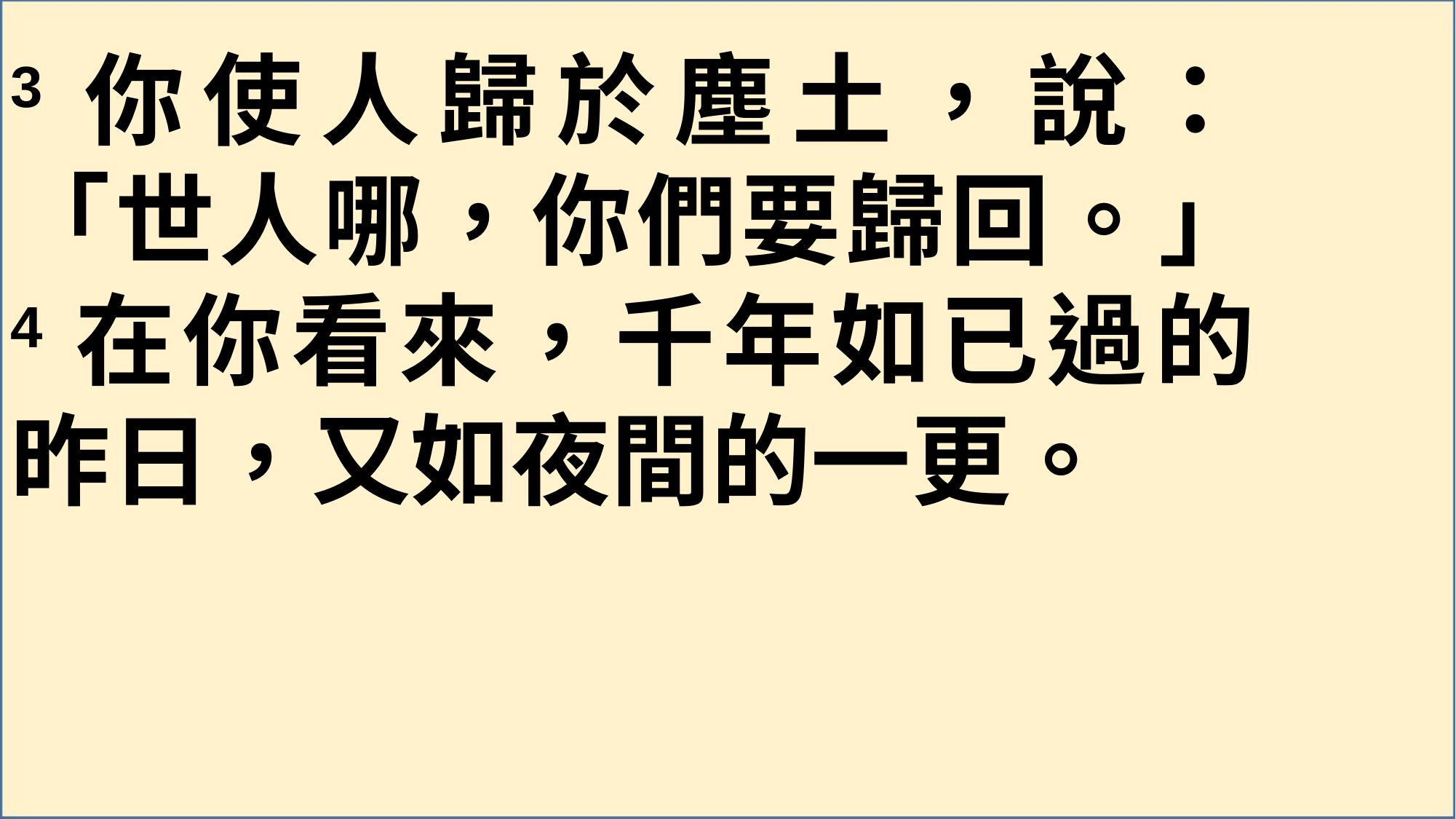

3你使人歸於塵土，說：
「世人哪，你們要歸回。」
4在你看來，千年如已過的
昨日，又如夜間的一更。